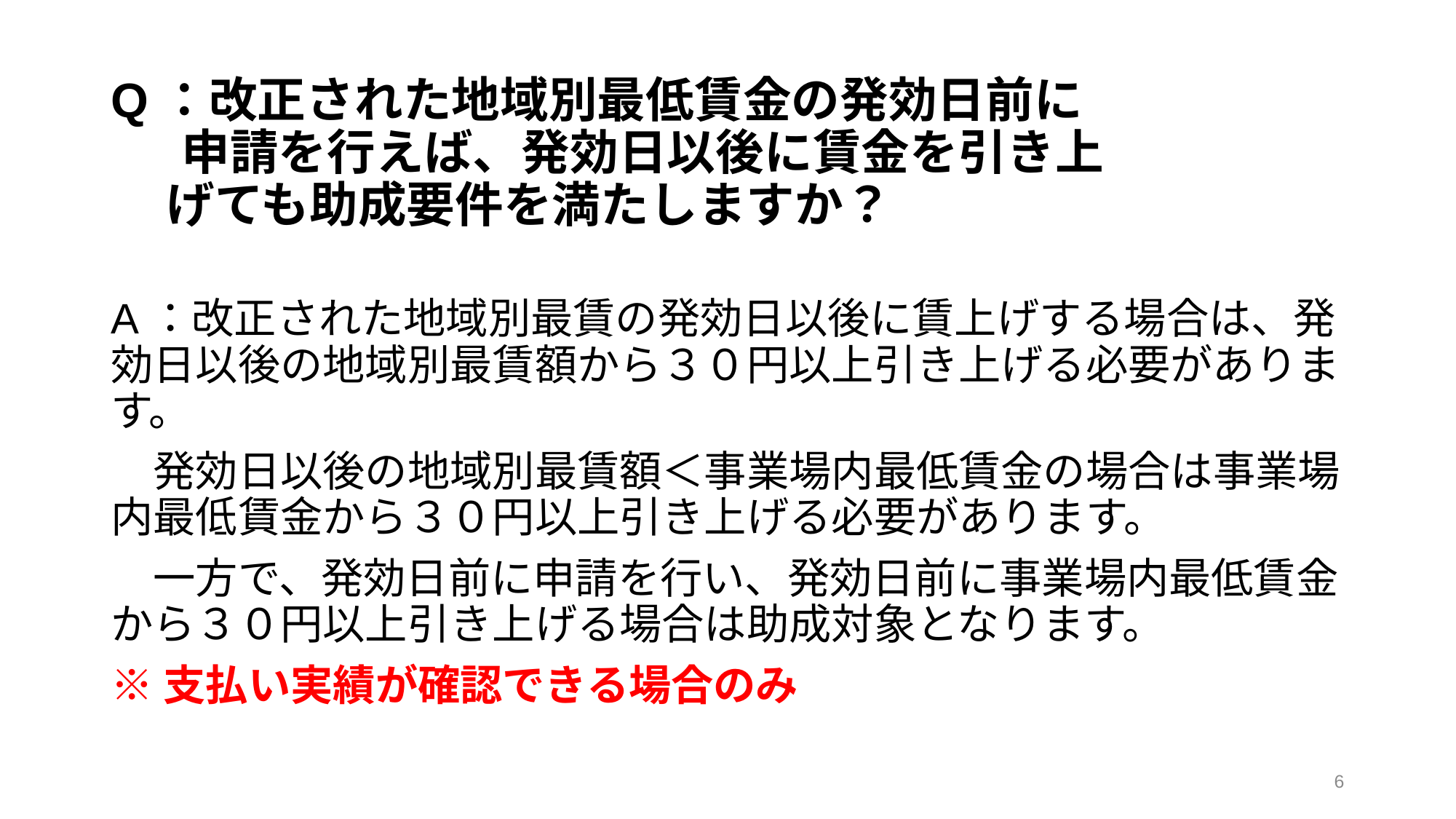

# Q：改正された地域別最低賃金の発効日前に 　  申請を行えば、発効日以後に賃金を引き上 げても助成要件を満たしますか？
A：改正された地域別最賃の発効日以後に賃上げする場合は、発効日以後の地域別最賃額から３０円以上引き上げる必要があります。
　発効日以後の地域別最賃額＜事業場内最低賃金の場合は事業場内最低賃金から３０円以上引き上げる必要があります。
　一方で、発効日前に申請を行い、発効日前に事業場内最低賃金から３０円以上引き上げる場合は助成対象となります。
※支払い実績が確認できる場合のみ
6